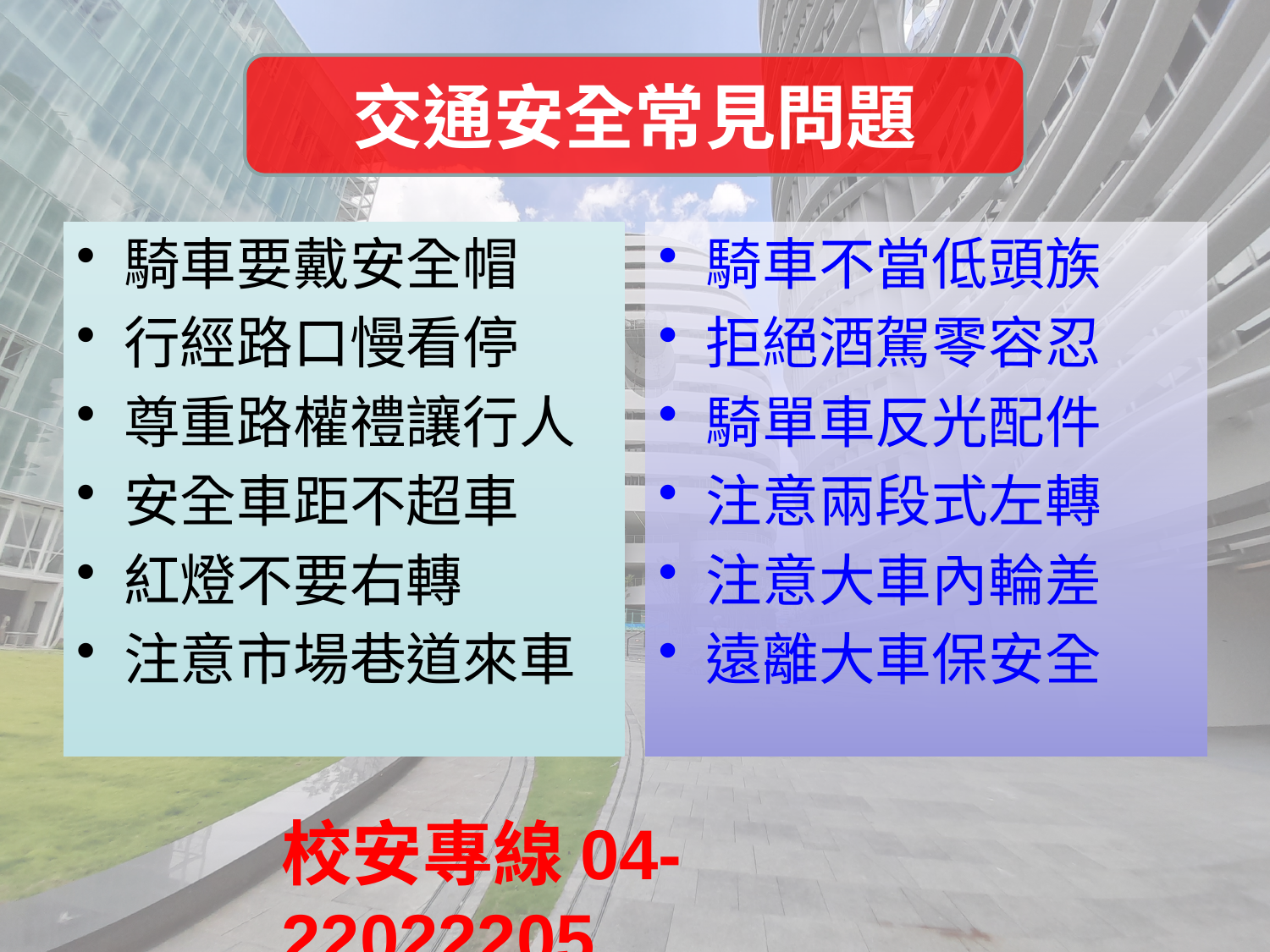

交通安全常見問題
騎車要戴安全帽
行經路口慢看停
尊重路權禮讓行人
安全車距不超車
紅燈不要右轉
注意市場巷道來車

騎車不當低頭族
拒絕酒駕零容忍
騎單車反光配件
注意兩段式左轉
注意大車內輪差
遠離大車保安全

校安專線04-22022205